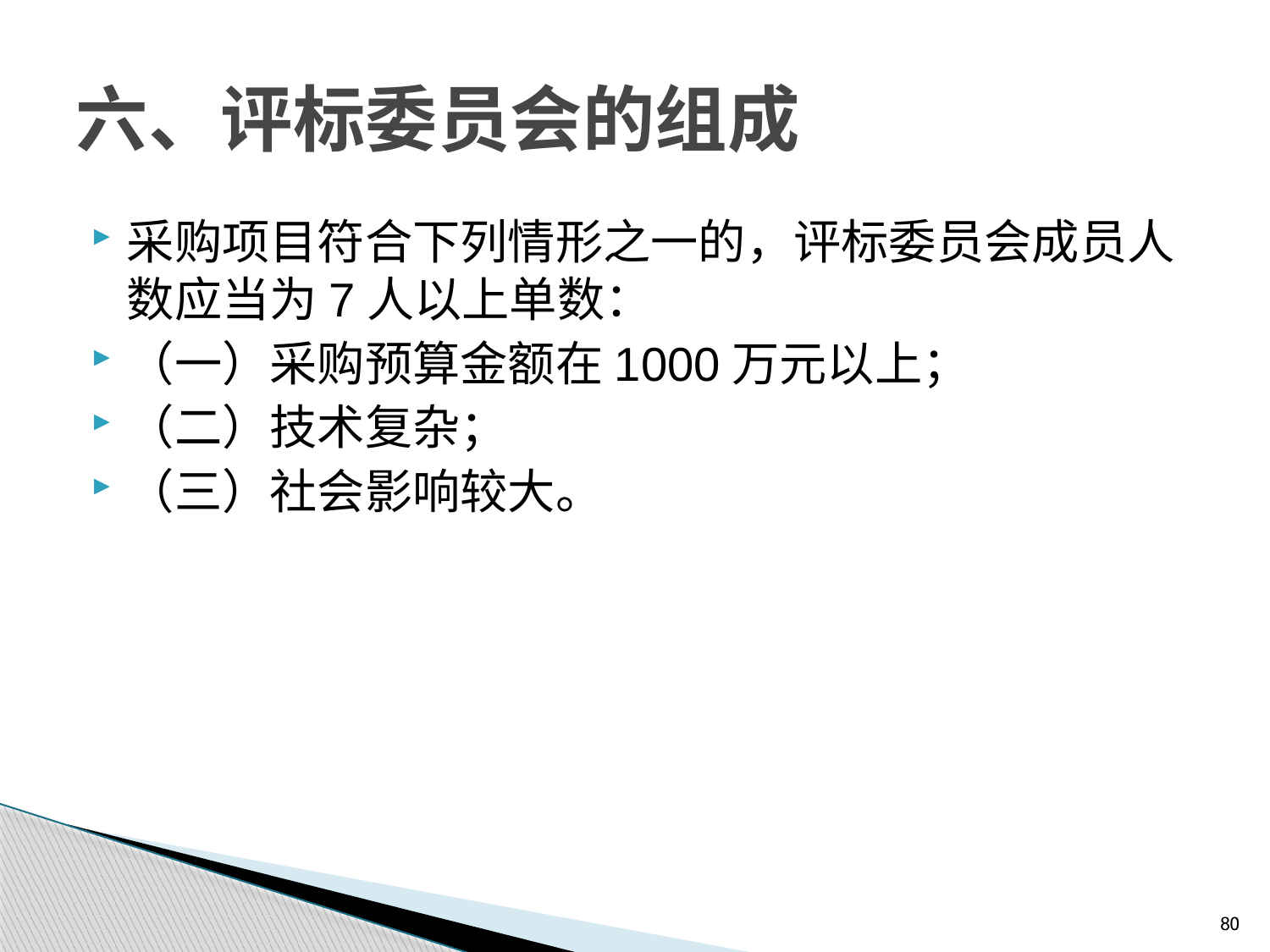

# 六、评标委员会的组成
采购项目符合下列情形之一的，评标委员会成员人数应当为7人以上单数：
（一）采购预算金额在1000万元以上；
（二）技术复杂；
（三）社会影响较大。
80